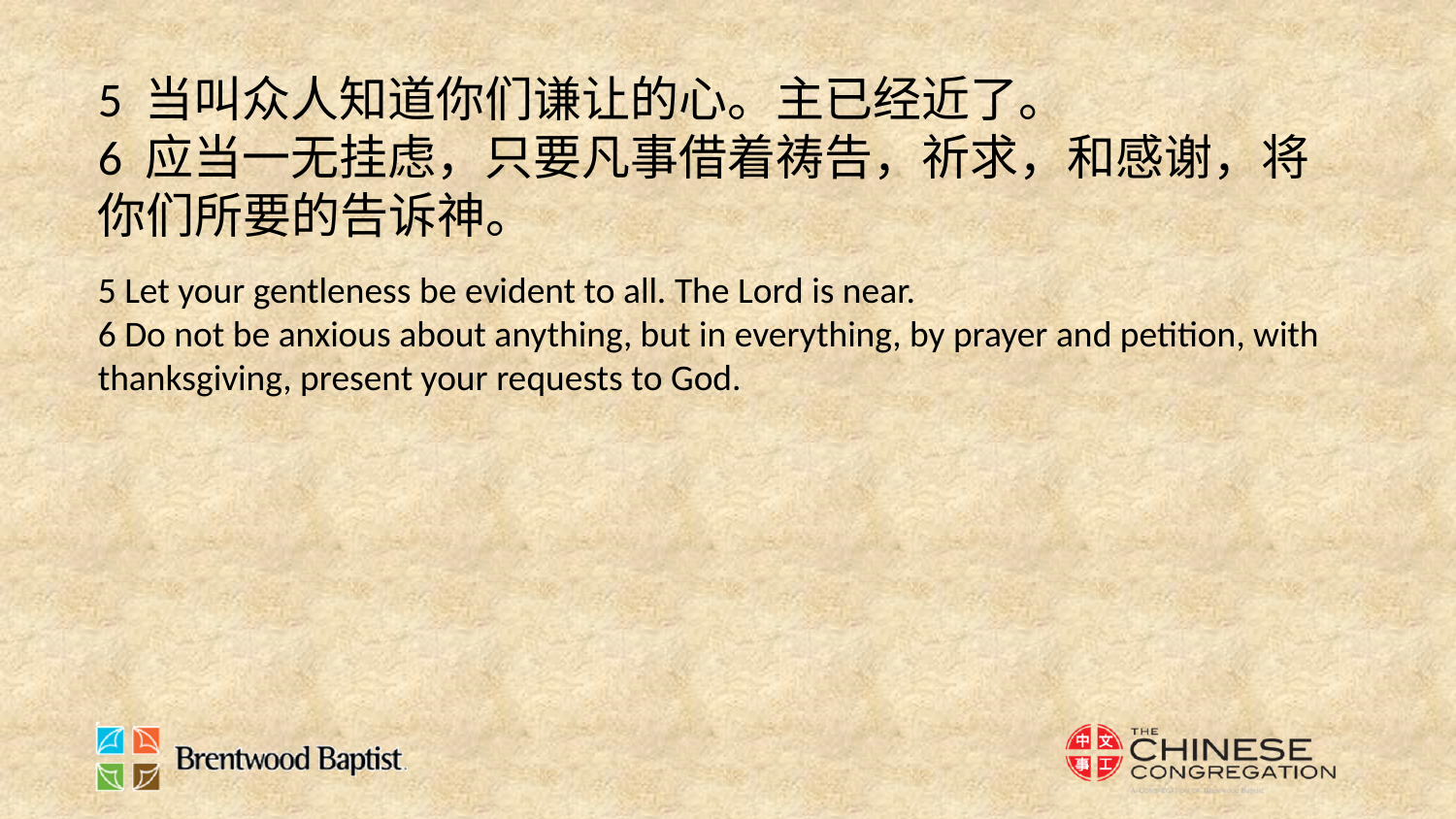

5 当叫众人知道你们谦让的心。主已经近了。
6 应当一无挂虑，只要凡事借着祷告，祈求，和感谢，将你们所要的告诉神。

5 Let your gentleness be evident to all. The Lord is near.
6 Do not be anxious about anything, but in everything, by prayer and petition, with thanksgiving, present your requests to God.